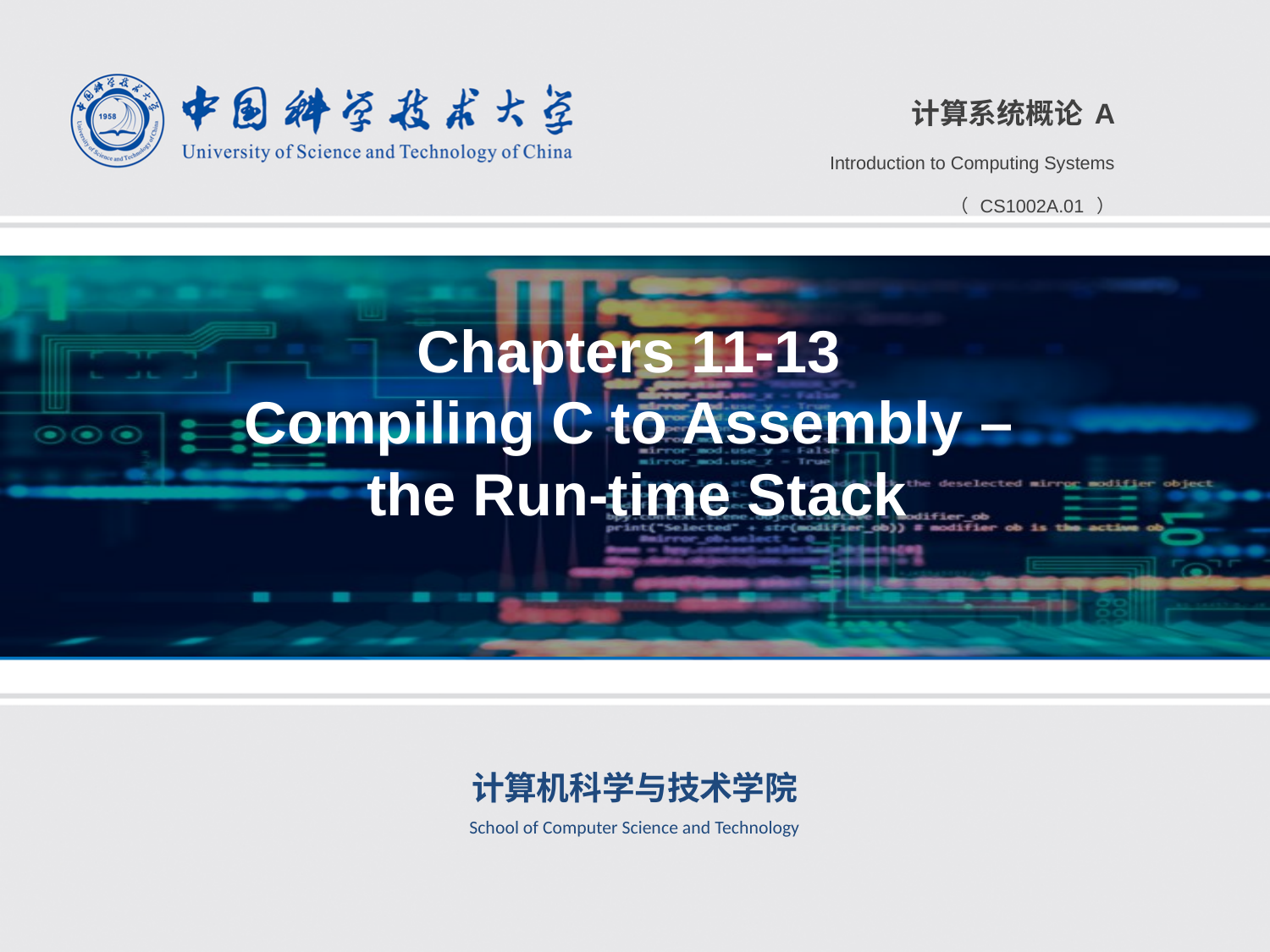

计算系统概论A
Introduction to Computing Systems
（ CS1002A.01 ）
Chapters 11-13
Compiling C to Assembly –
the Run-time Stack

计算机科学与技术学院
School of Computer Science and Technology